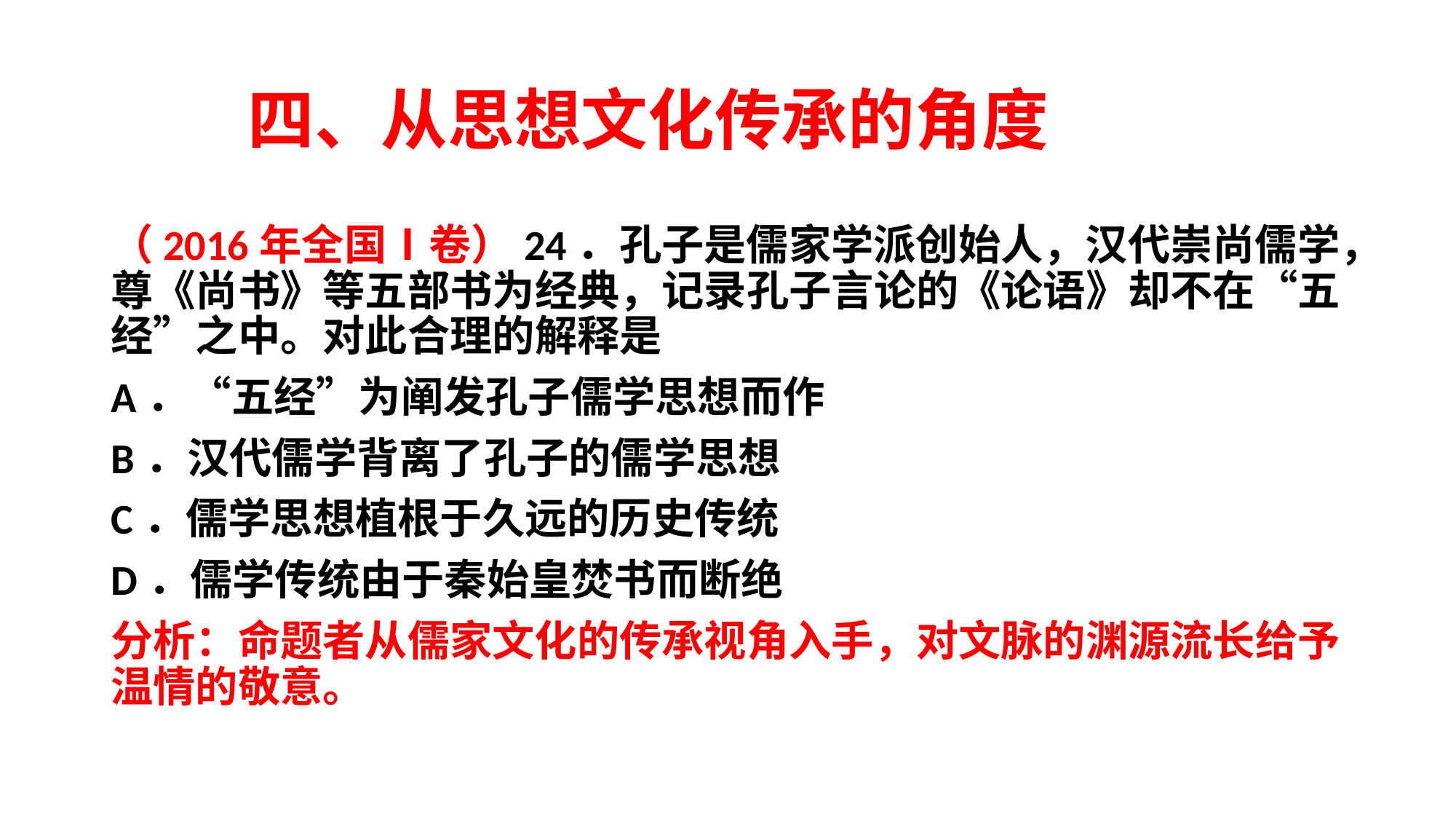

# 四、从思想文化传承的角度
（2016年全国Ⅰ卷）24．孔子是儒家学派创始人，汉代崇尚儒学，尊《尚书》等五部书为经典，记录孔子言论的《论语》却不在“五经”之中。对此合理的解释是
A．“五经”为阐发孔子儒学思想而作
B．汉代儒学背离了孔子的儒学思想
C．儒学思想植根于久远的历史传统
D．儒学传统由于秦始皇焚书而断绝
分析：命题者从儒家文化的传承视角入手，对文脉的渊源流长给予温情的敬意。